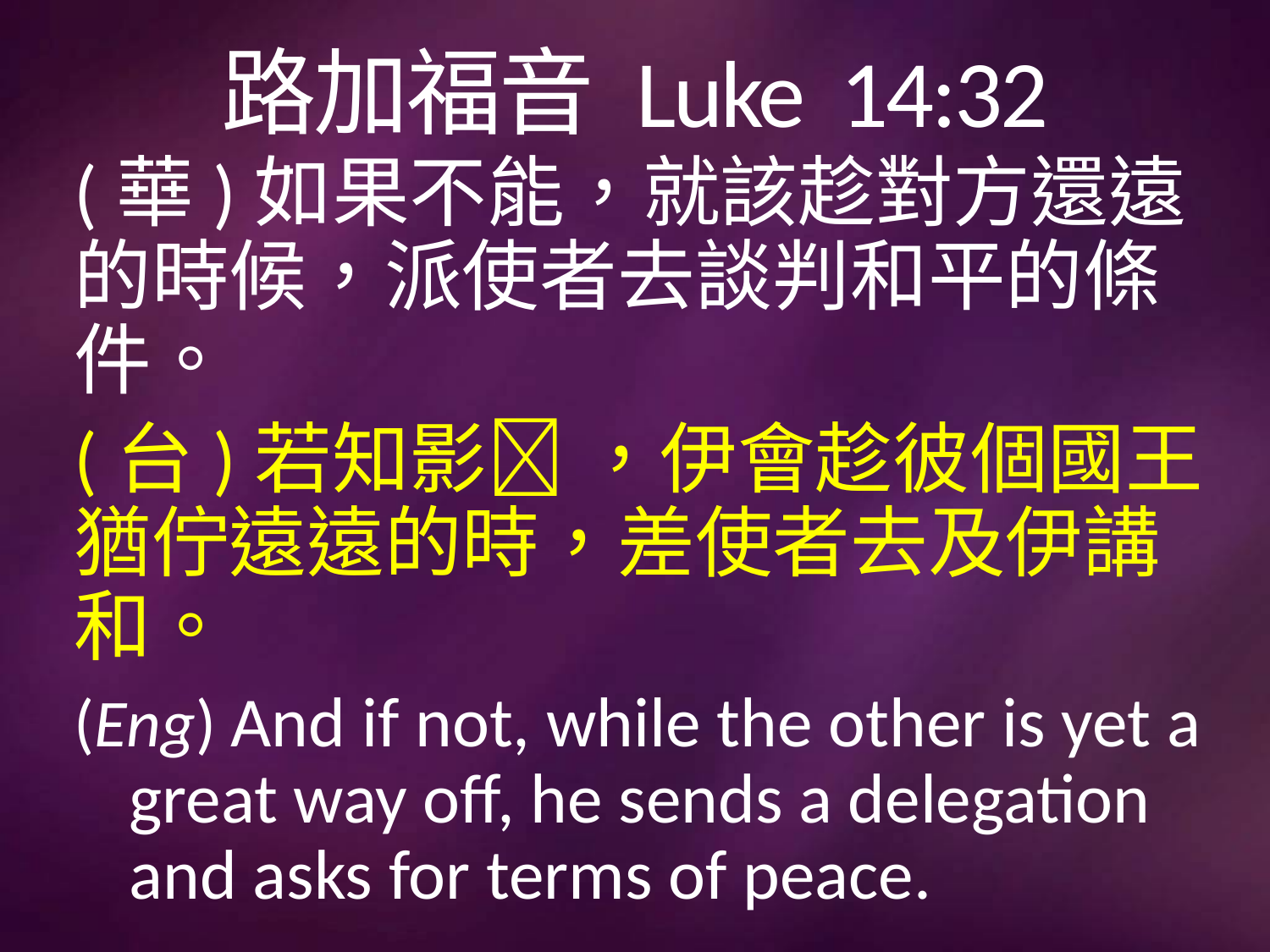

# 路加福音 Luke  14:32
(華)如果不能，就該趁對方還遠的時候，派使者去談判和平的條件。
(台)若知影𣍐 ，伊會趁彼個國王猶佇遠遠的時，差使者去及伊講和。
(Eng) And if not, while the other is yet a great way off, he sends a delegation and asks for terms of peace.